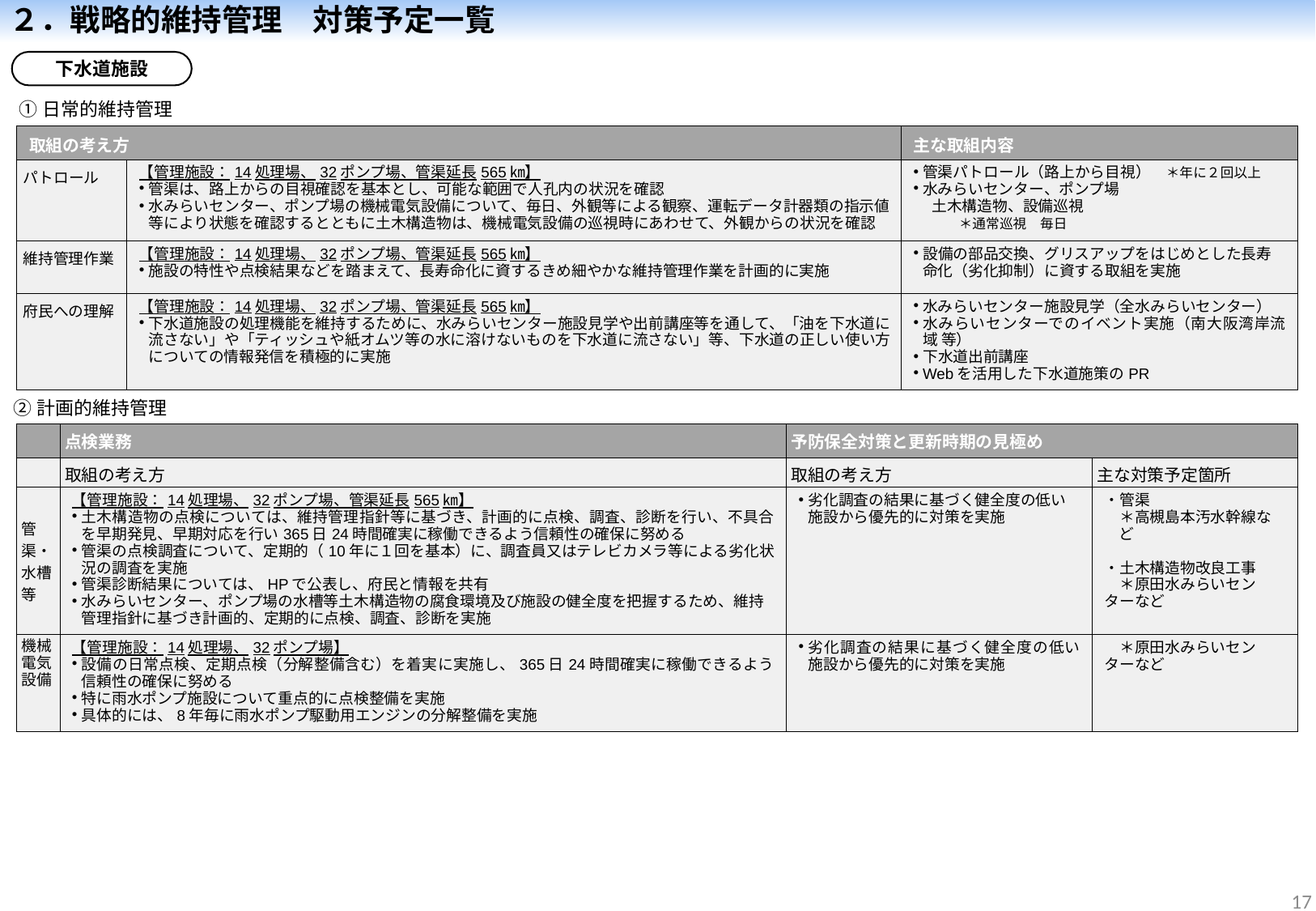

２．戦略的維持管理　対策予定一覧
下水道施設
①日常的維持管理
| 取組の考え方 |  | 主な取組内容 |
| --- | --- | --- |
| パトロール | 【管理施設：14処理場、32ポンプ場、管渠延長565㎞】 管渠は、路上からの目視確認を基本とし、可能な範囲で人孔内の状況を確認 水みらいセンター、ポンプ場の機械電気設備について、毎日、外観等による観察、運転データ計器類の指示値等により状態を確認するとともに土木構造物は、機械電気設備の巡視時にあわせて、外観からの状況を確認 | 管渠パトロール（路上から目視）　＊年に２回以上 水みらいセンター、ポンプ場 　 土木構造物、設備巡視 　　　＊通常巡視　毎日 |
| 維持管理作業 | 【管理施設：14処理場、32ポンプ場、管渠延長565㎞】 施設の特性や点検結果などを踏まえて、長寿命化に資するきめ細やかな維持管理作業を計画的に実施 | 設備の部品交換、グリスアップをはじめとした長寿命化（劣化抑制）に資する取組を実施 |
| 府民への理解 | 【管理施設：14処理場、32ポンプ場、管渠延長565㎞】 下水道施設の処理機能を維持するために、水みらいセンター施設見学や出前講座等を通して、「油を下水道に流さない」や「ティッシュや紙オムツ等の水に溶けないものを下水道に流さない」等、下水道の正しい使い方についての情報発信を積極的に実施 | 水みらいセンター施設見学（全水みらいセンター） 水みらいセンターでのイベント実施（南大阪湾岸流域 等） 下水道出前講座 Webを活用した下水道施策のPR |
②計画的維持管理
|  | 点検業務 | 予防保全対策と更新時期の見極め |  |
| --- | --- | --- | --- |
|  | 取組の考え方 | 取組の考え方 | 主な対策予定箇所 |
| 管渠・水槽等 | 【管理施設：14処理場、32ポンプ場、管渠延長565㎞】 土木構造物の点検については、維持管理指針等に基づき、計画的に点検、調査、診断を行い、不具合を早期発見、早期対応を行い365日24時間確実に稼働できるよう信頼性の確保に努める 管渠の点検調査について、定期的（10年に１回を基本）に、調査員又はテレビカメラ等による劣化状況の調査を実施 管渠診断結果については、HPで公表し、府民と情報を共有 水みらいセンター、ポンプ場の水槽等土木構造物の腐食環境及び施設の健全度を把握するため、維持管理指針に基づき計画的、定期的に点検、調査、診断を実施 | 劣化調査の結果に基づく健全度の低い施設から優先的に対策を実施 | ・管渠 　＊高槻島本汚水幹線など ・土木構造物改良工事 　＊原田水みらいセンターなど |
| 機械電気 設備 | 【管理施設：14処理場、32ポンプ場】 設備の日常点検、定期点検（分解整備含む）を着実に実施し、365日24時間確実に稼働できるよう信頼性の確保に努める 特に雨水ポンプ施設について重点的に点検整備を実施 具体的には、8年毎に雨水ポンプ駆動用エンジンの分解整備を実施 | 劣化調査の結果に基づく健全度の低い施設から優先的に対策を実施 | ＊原田水みらいセンターなど |
17